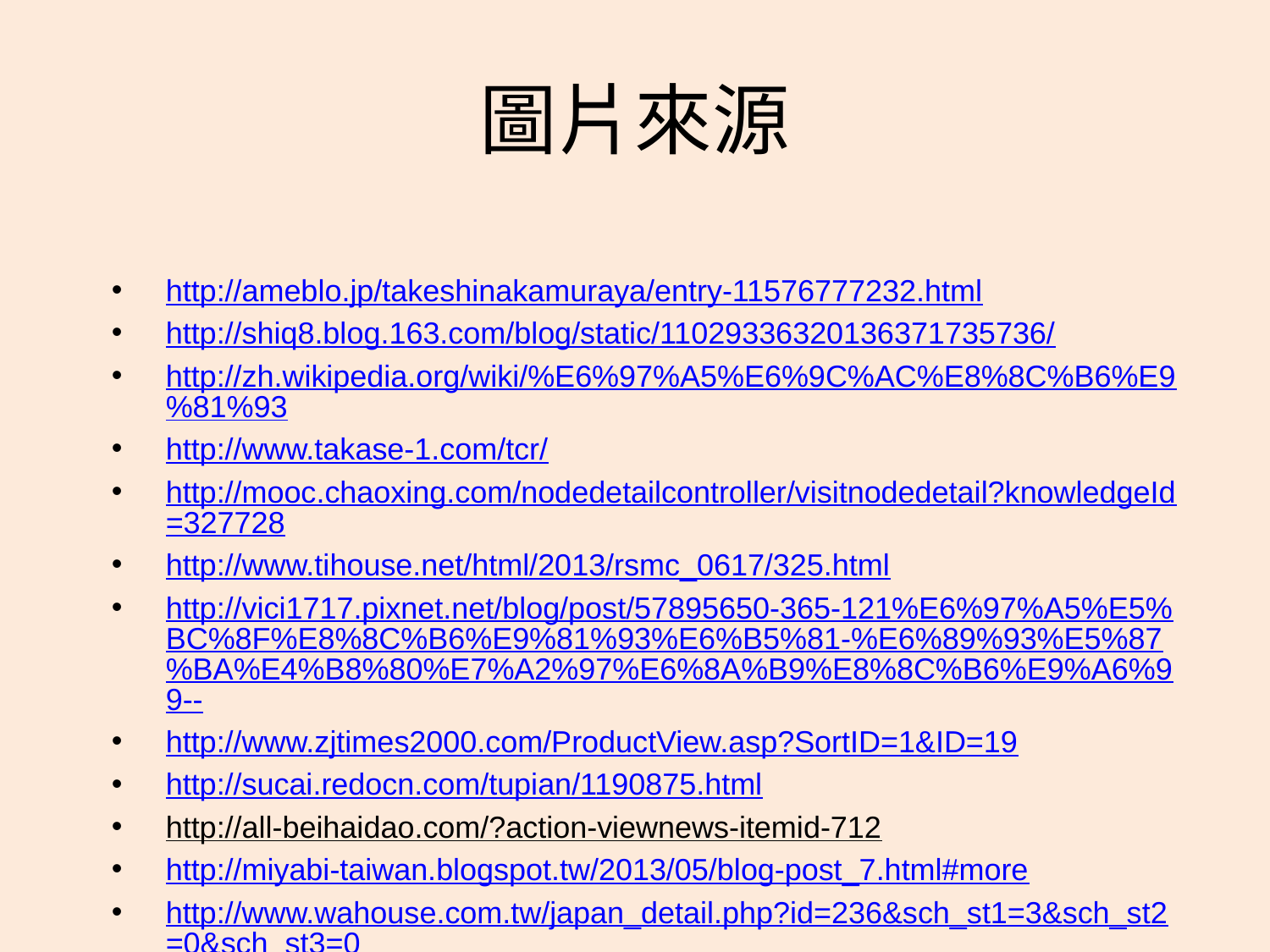

# 圖片來源

http://ameblo.jp/takeshinakamuraya/entry-11576777232.html
http://shiq8.blog.163.com/blog/static/11029336320136371735736/
http://zh.wikipedia.org/wiki/%E6%97%A5%E6%9C%AC%E8%8C%B6%E9%81%93
http://www.takase-1.com/tcr/
http://mooc.chaoxing.com/nodedetailcontroller/visitnodedetail?knowledgeId=327728
http://www.tihouse.net/html/2013/rsmc_0617/325.html
http://vici1717.pixnet.net/blog/post/57895650-365-121%E6%97%A5%E5%BC%8F%E8%8C%B6%E9%81%93%E6%B5%81-%E6%89%93%E5%87%BA%E4%B8%80%E7%A2%97%E6%8A%B9%E8%8C%B6%E9%A6%99--
http://www.zjtimes2000.com/ProductView.asp?SortID=1&ID=19
http://sucai.redocn.com/tupian/1190875.html
http://all-beihaidao.com/?action-viewnews-itemid-712
http://miyabi-taiwan.blogspot.tw/2013/05/blog-post_7.html#more
http://www.wahouse.com.tw/japan_detail.php?id=236&sch_st1=3&sch_st2=0&sch_st3=0
http://www.jhnews.com.cn/ly/2013-04/07/content_2734325.htm
https://www.youtube.com/watch?v=BNS3BkkUWfM